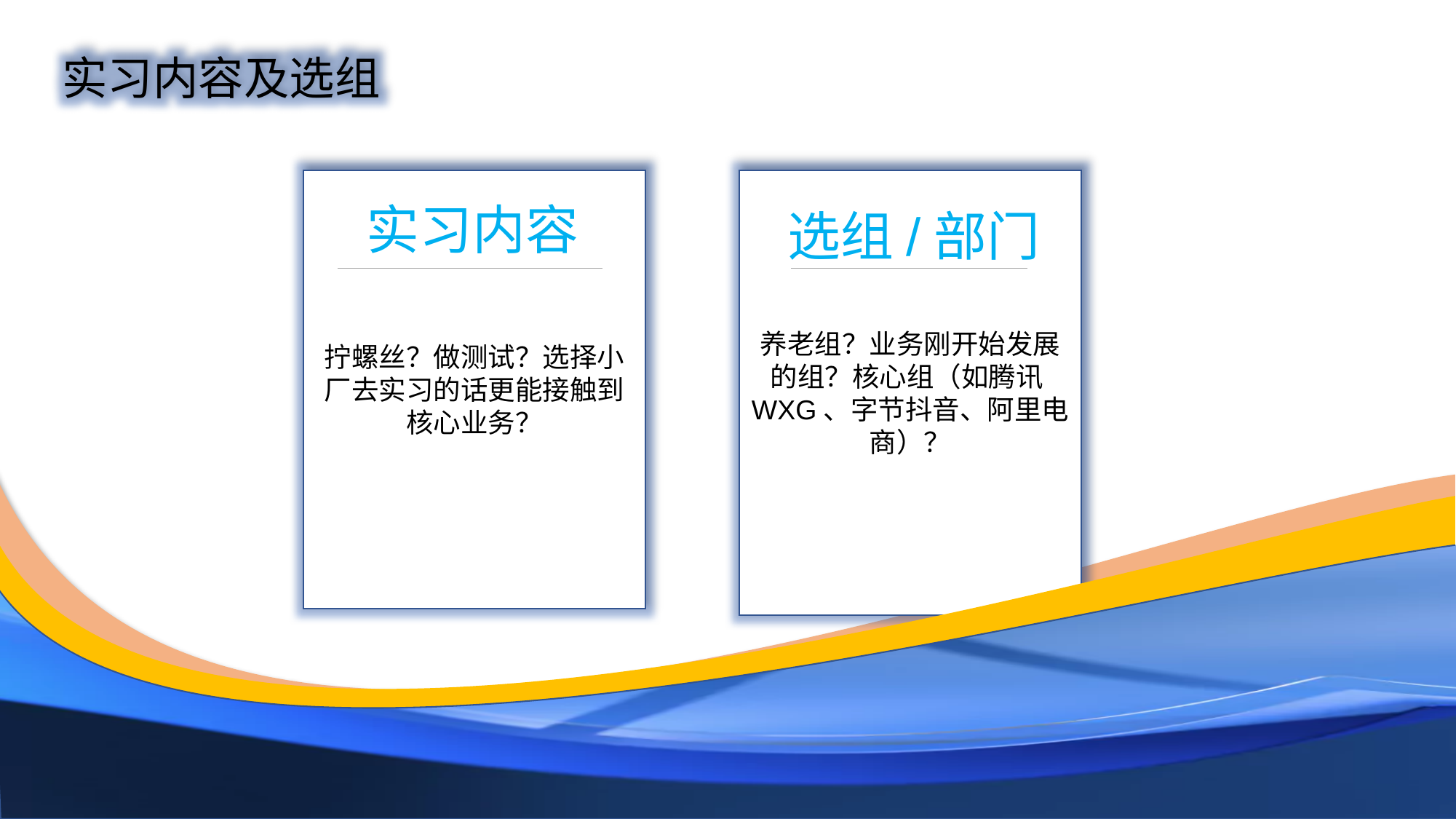

实习内容及选组
拧螺丝？做测试？选择小厂去实习的话更能接触到核心业务？
养老组？业务刚开始发展的组？核心组（如腾讯WXG、字节抖音、阿里电商）？
实习内容

选组/部门